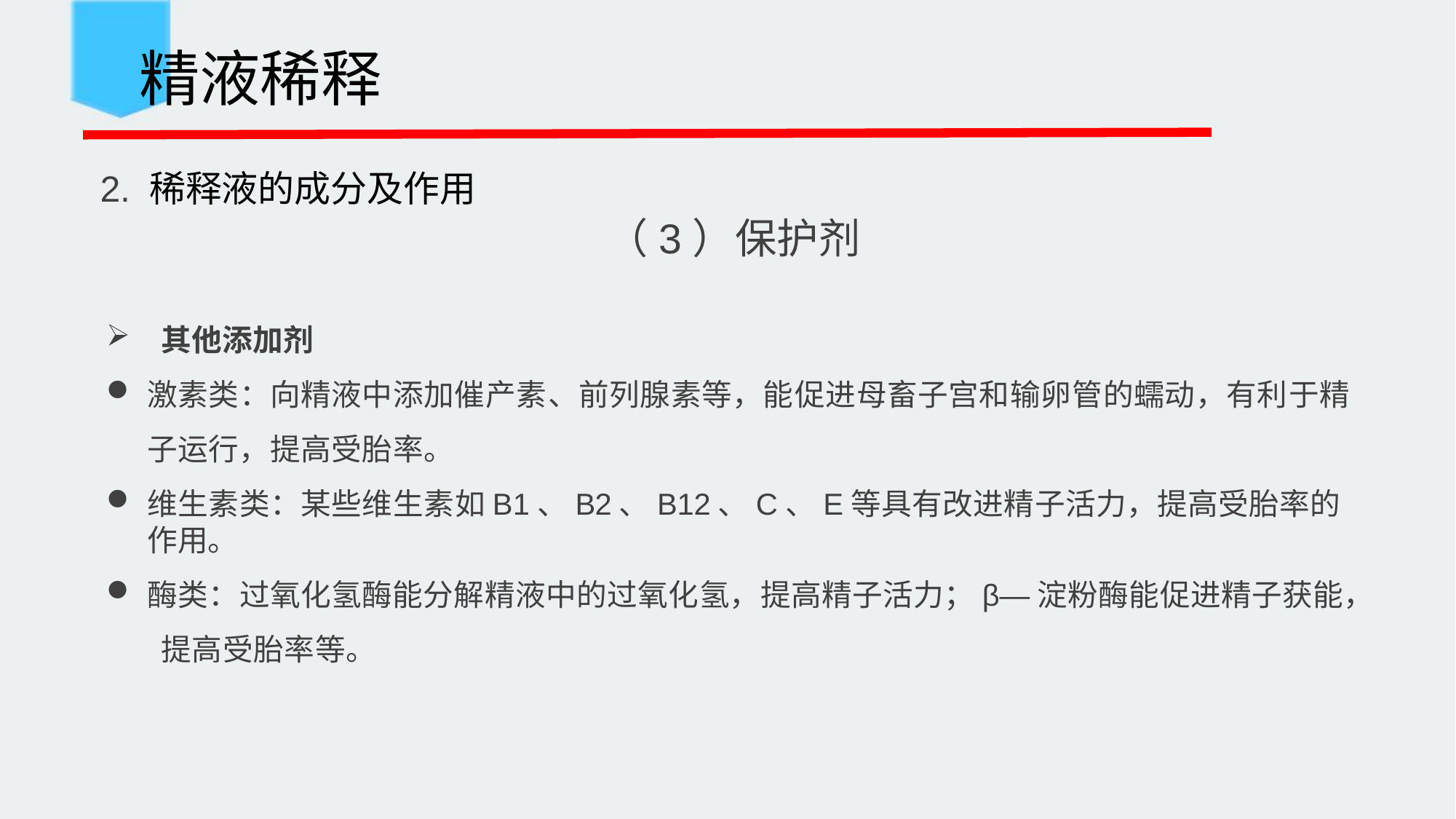

精液稀释

（3）保护剂

  2. 稀释液的成分及作用
其他添加剂
激素类：向精液中添加催产素、前列腺素等，能促进母畜子宫和输卵管的蠕动，有利于精 子运行，提高受胎率。
维生素类：某些维生素如B1、B2、B12、C、E等具有改进精子活力，提高受胎率的作用。
酶类：过氧化氢酶能分解精液中的过氧化氢，提高精子活力；β—淀粉酶能促进精子获能，  提高受胎率等。